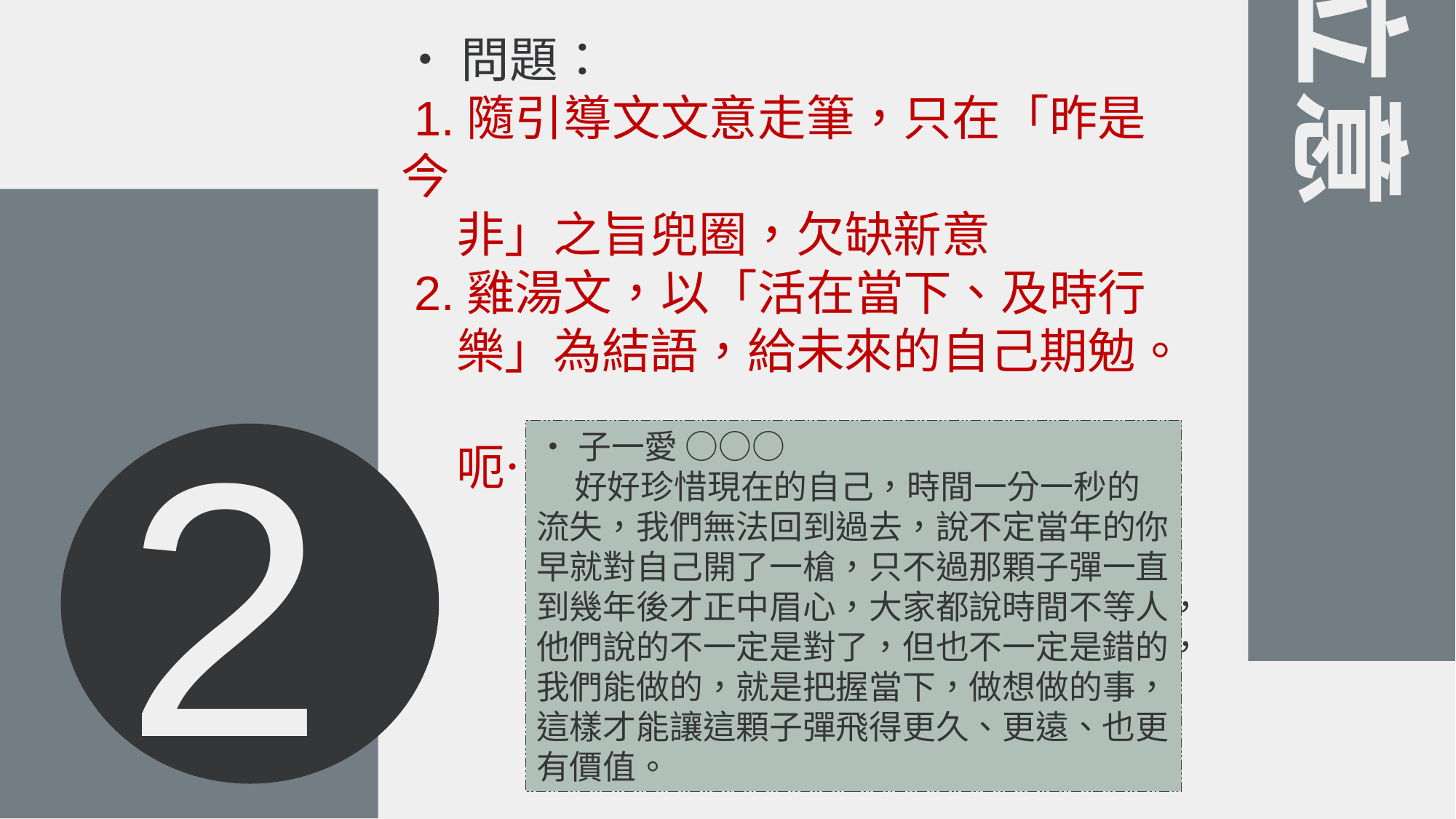

‧問題：
 1.隨引導文文意走筆，只在「昨是今
    非」之旨兜圈，欠缺新意
 2.雞湯文，以「活在當下、及時行
    樂」為結語，給未來的自己期勉。
    呃……太假了！不對勁！
# 立意
2
‧子一愛 ○○○
    好好珍惜現在的自己，時間一分一秒的流失，我們無法回到過去，說不定當年的你早就對自己開了一槍，只不過那顆子彈一直到幾年後才正中眉心，大家都說時間不等人，他們說的不一定是對了，但也不一定是錯的，我們能做的，就是把握當下，做想做的事，這樣才能讓這顆子彈飛得更久、更遠、也更有價值。